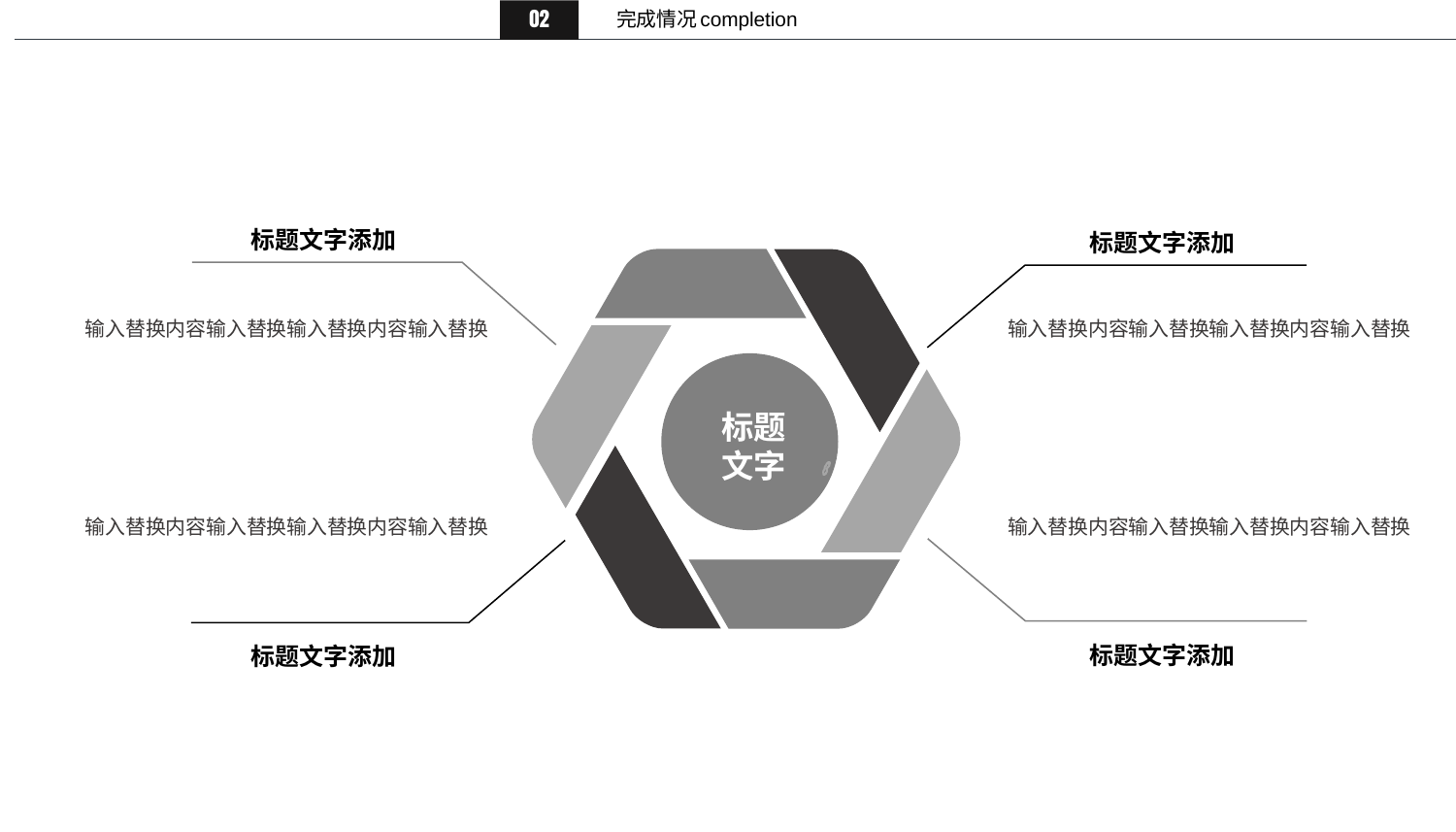

completion
完成情况
02
标题文字添加
标题文字添加

标题
文字

输入替换内容输入替换输入替换内容输入替换
输入替换内容输入替换输入替换内容输入替换
输入替换内容输入替换输入替换内容输入替换
输入替换内容输入替换输入替换内容输入替换
标题文字添加
标题文字添加